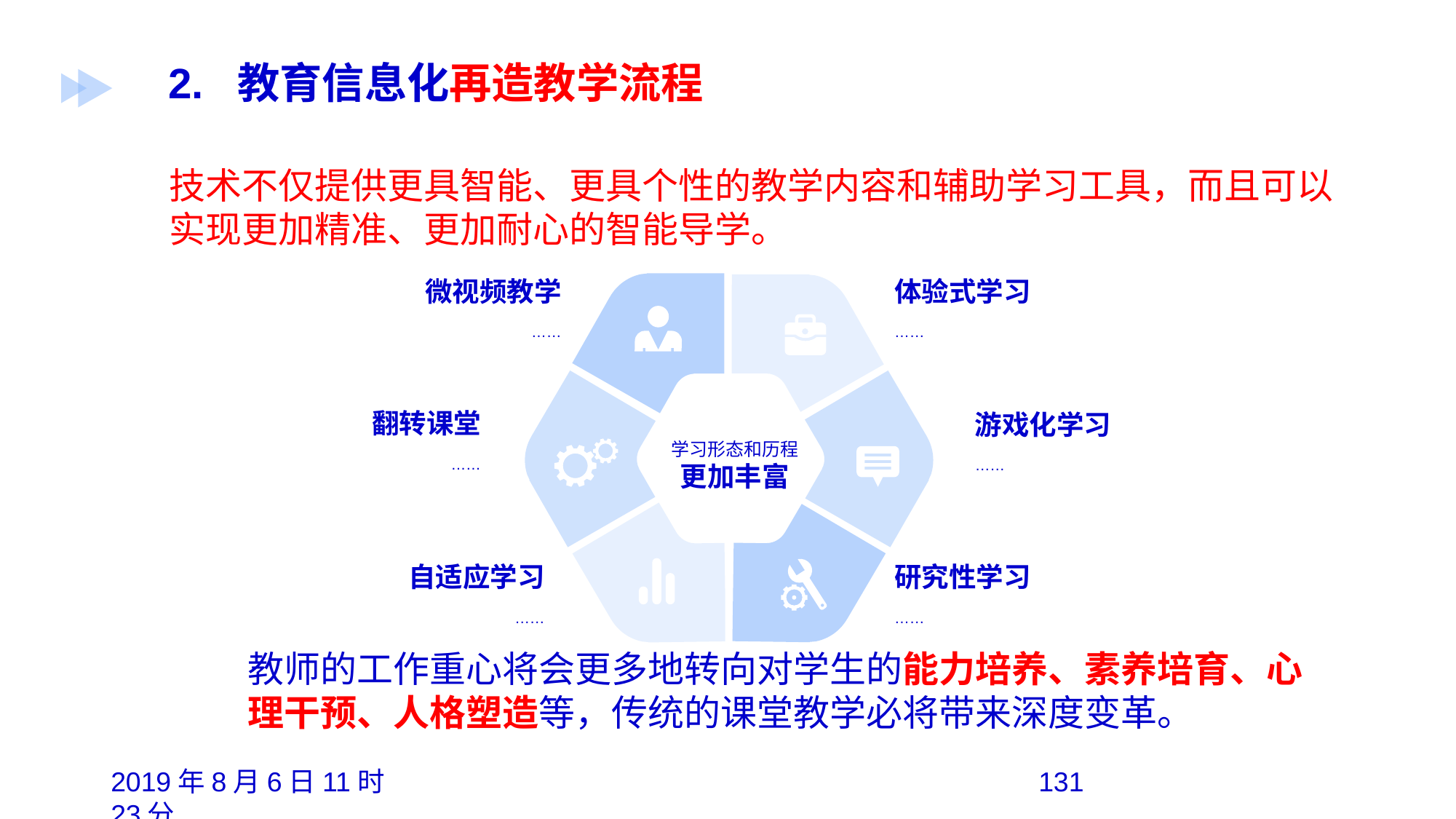

2.  教育信息化再造教学流程

技术不仅提供更具智能、更具个性的教学内容和辅助学习工具，而且可以实现更加精准、更加耐心的智能导学。

微视频教学
体验式学习
……
……
翻转课堂
游戏化学习
学习形态和历程
更加丰富
……
……
自适应学习
研究性学习
……
……
教师的工作重心将会更多地转向对学生的能力培养、素养培育、心理干预、人格塑造等，传统的课堂教学必将带来深度变革。
2019年8月6日11时23分

131